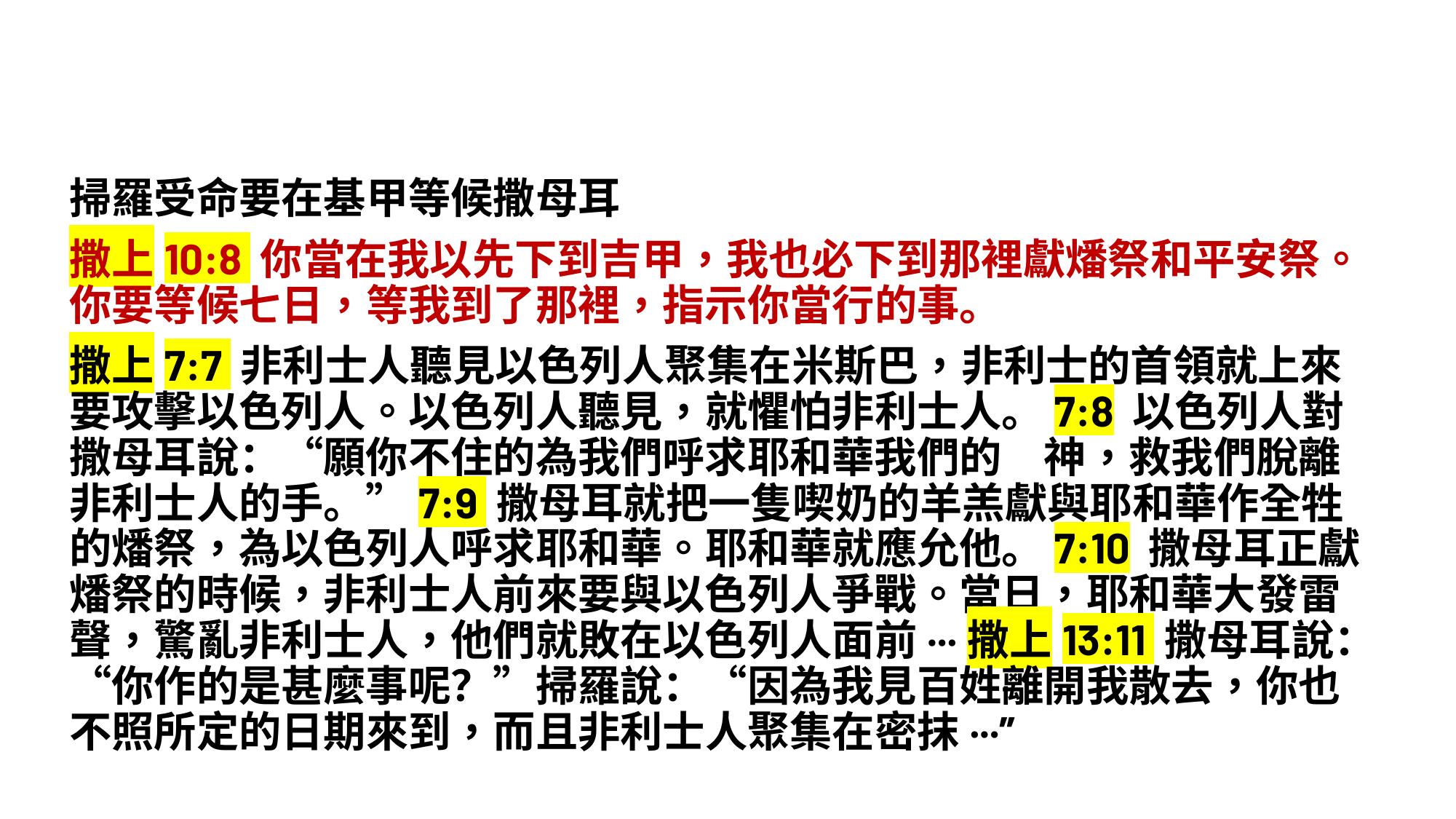

掃羅受命要在基甲等候撒母耳
撒上10:8 你當在我以先下到吉甲，我也必下到那裡獻燔祭和平安祭。你要等候七日，等我到了那裡，指示你當行的事。
撒上7:7 非利士人聽見以色列人聚集在米斯巴，非利士的首領就上來要攻擊以色列人。以色列人聽見，就懼怕非利士人。7:8 以色列人對撒母耳說：“願你不住的為我們呼求耶和華我們的　神，救我們脫離非利士人的手。”7:9 撒母耳就把一隻喫奶的羊羔獻與耶和華作全牲的燔祭，為以色列人呼求耶和華。耶和華就應允他。7:10 撒母耳正獻燔祭的時候，非利士人前來要與以色列人爭戰。當日，耶和華大發雷聲，驚亂非利士人，他們就敗在以色列人面前···撒上13:11 撒母耳說：“你作的是甚麼事呢？”掃羅說：“因為我見百姓離開我散去，你也不照所定的日期來到，而且非利士人聚集在密抹···”